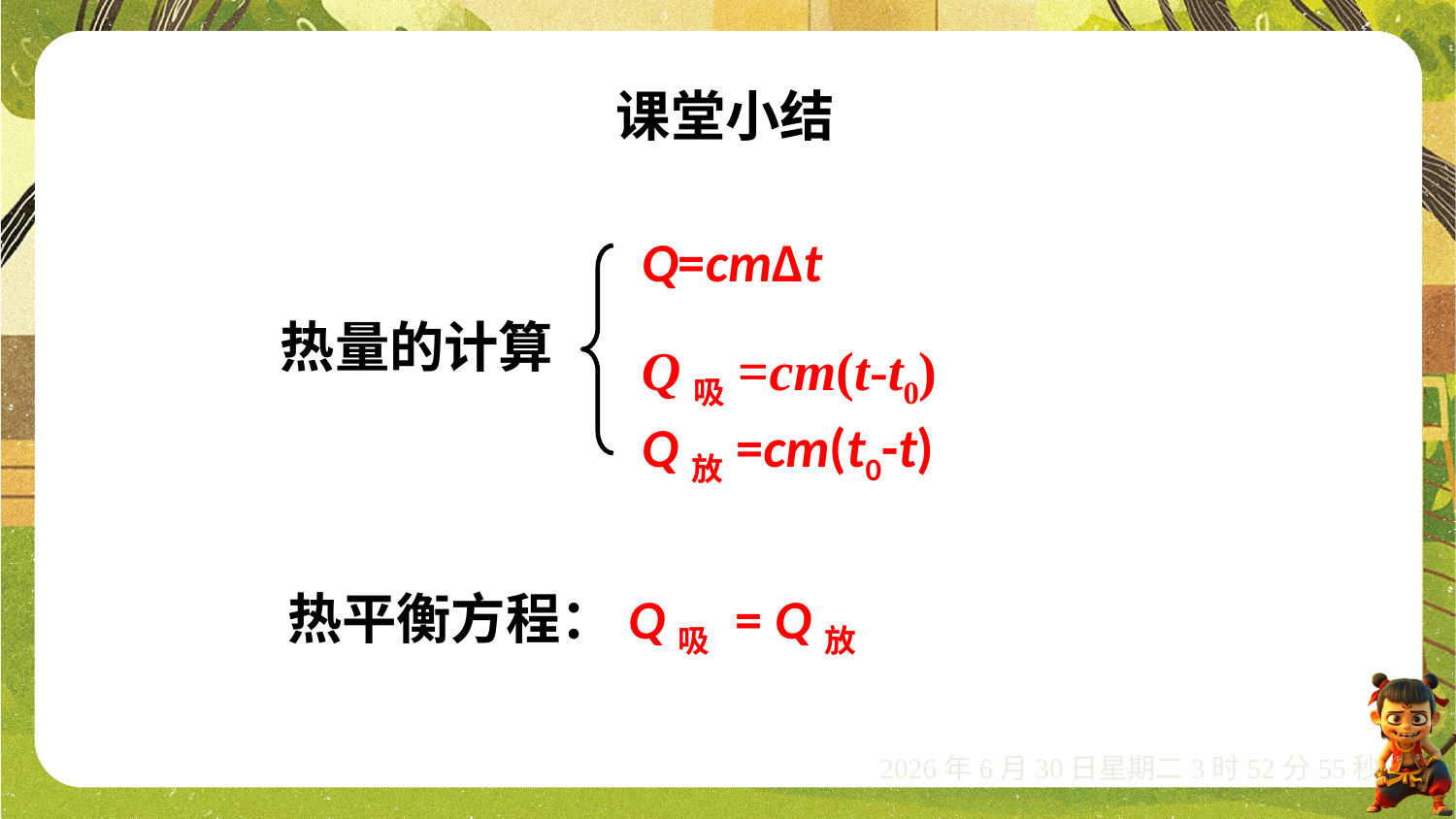

课堂小结
Q=cm∆t

Q吸=cm(t-t0)
热量的计算
Q放=cm(t0-t)
热平衡方程：Q吸 = Q放